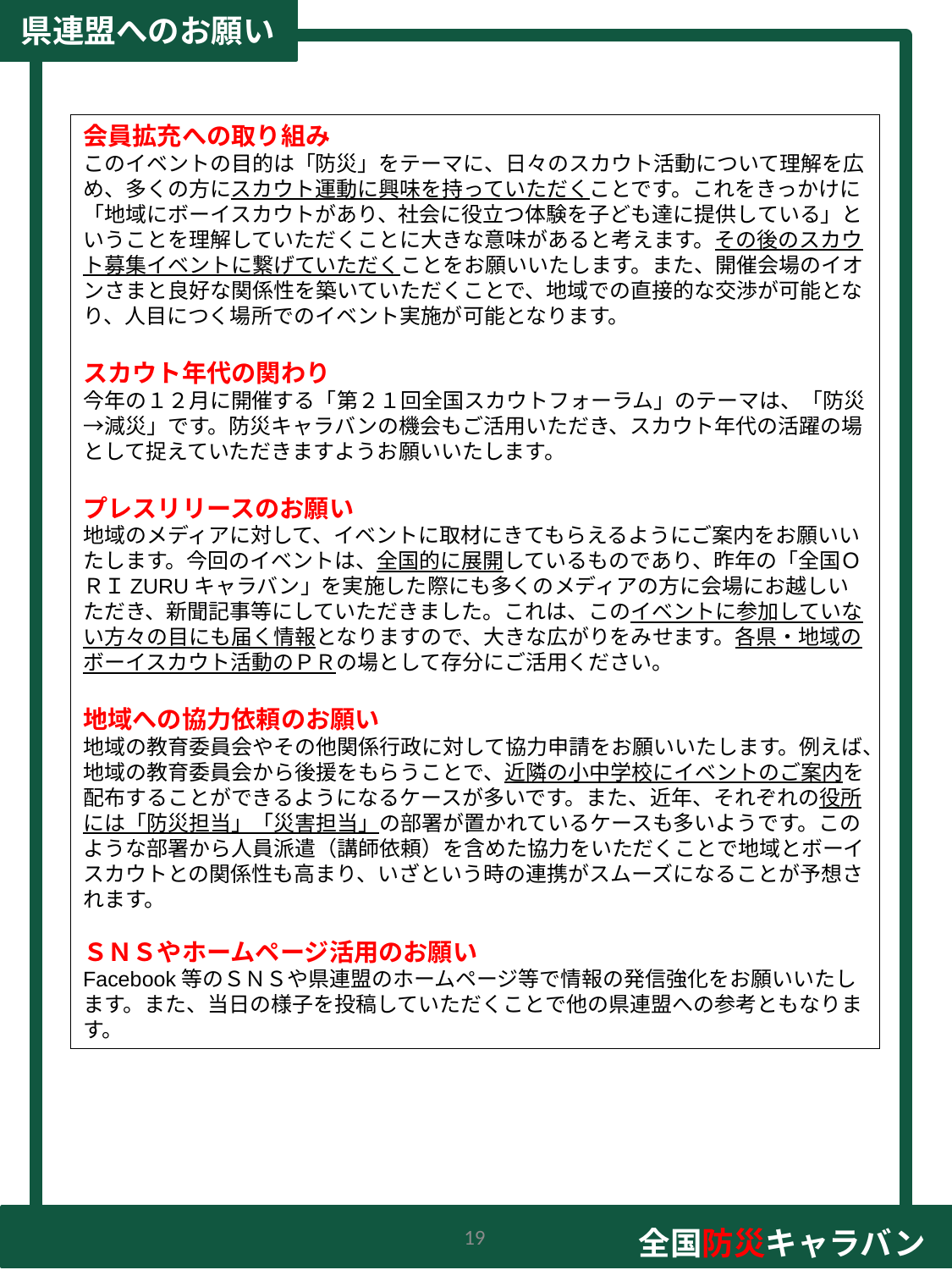

県連盟へのお願い
会員拡充への取り組み
このイベントの目的は「防災」をテーマに、日々のスカウト活動について理解を広め、多くの方にスカウト運動に興味を持っていただくことです。これをきっかけに「地域にボーイスカウトがあり、社会に役立つ体験を子ども達に提供している」ということを理解していただくことに大きな意味があると考えます。その後のスカウト募集イベントに繋げていただくことをお願いいたします。また、開催会場のイオンさまと良好な関係性を築いていただくことで、地域での直接的な交渉が可能となり、人目につく場所でのイベント実施が可能となります。

スカウト年代の関わり
今年の１２月に開催する「第２１回全国スカウトフォーラム」のテーマは、「防災→減災」です。防災キャラバンの機会もご活用いただき、スカウト年代の活躍の場として捉えていただきますようお願いいたします。

プレスリリースのお願い
地域のメディアに対して、イベントに取材にきてもらえるようにご案内をお願いいたします。今回のイベントは、全国的に展開しているものであり、昨年の「全国ＯＲＩZURUキャラバン」を実施した際にも多くのメディアの方に会場にお越しいただき、新聞記事等にしていただきました。これは、このイベントに参加していない方々の目にも届く情報となりますので、大きな広がりをみせます。各県・地域のボーイスカウト活動のＰＲの場として存分にご活用ください。

地域への協力依頼のお願い
地域の教育委員会やその他関係行政に対して協力申請をお願いいたします。例えば、地域の教育委員会から後援をもらうことで、近隣の小中学校にイベントのご案内を配布することができるようになるケースが多いです。また、近年、それぞれの役所には「防災担当」「災害担当」の部署が置かれているケースも多いようです。このような部署から人員派遣（講師依頼）を含めた協力をいただくことで地域とボーイスカウトとの関係性も高まり、いざという時の連携がスムーズになることが予想されます。

ＳＮＳやホームページ活用のお願い
Facebook等のＳＮＳや県連盟のホームページ等で情報の発信強化をお願いいたします。また、当日の様子を投稿していただくことで他の県連盟への参考ともなります。
19